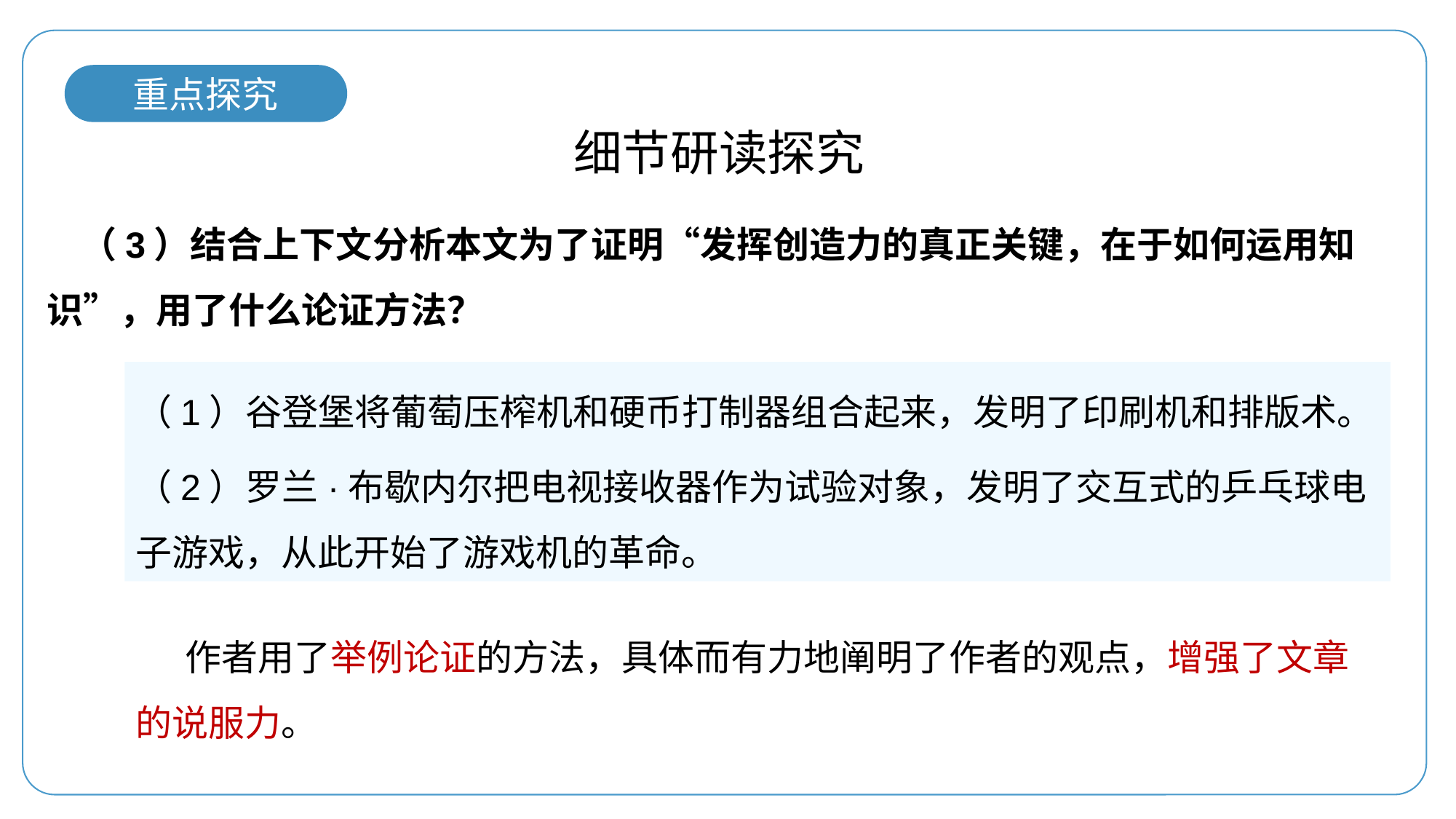

重点探究
细节研读探究
   （3）结合上下文分析本文为了证明“发挥创造力的真正关键，在于如何运用知识”，用了什么论证方法？
（1）谷登堡将葡萄压榨机和硬币打制器组合起来，发明了印刷机和排版术。
（2）罗兰·布歇内尔把电视接收器作为试验对象，发明了交互式的乒乓球电子游戏，从此开始了游戏机的革命。
     作者用了举例论证的方法，具体而有力地阐明了作者的观点，增强了文章的说服力。